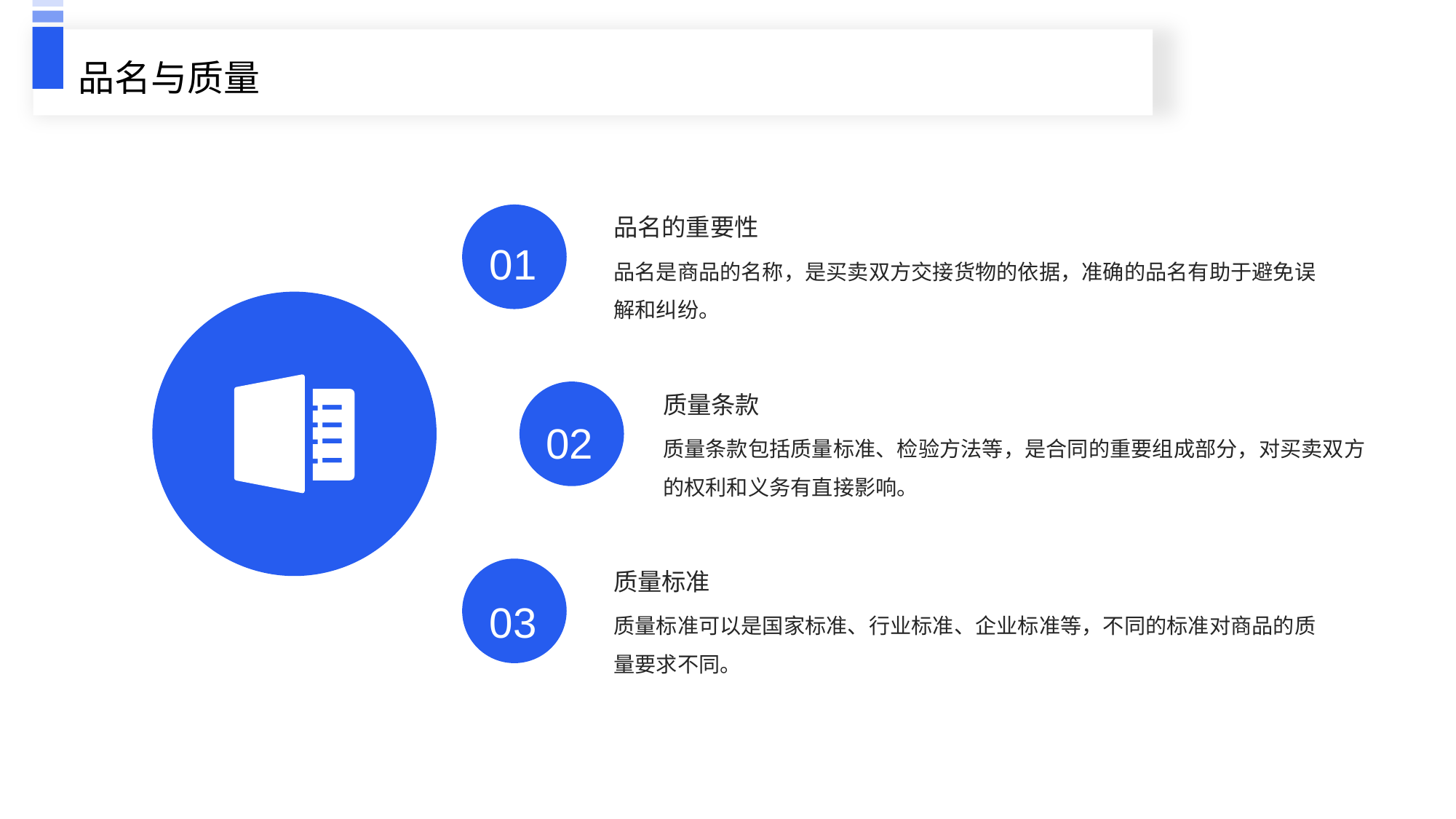

品名与质量

品名的重要性

01
品名是商品的名称，是买卖双方交接货物的依据，准确的品名有助于避免误解和纠纷。

质量条款
02
质量条款包括质量标准、检验方法等，是合同的重要组成部分，对买卖双方的权利和义务有直接影响。

质量标准
03
质量标准可以是国家标准、行业标准、企业标准等，不同的标准对商品的质量要求不同。